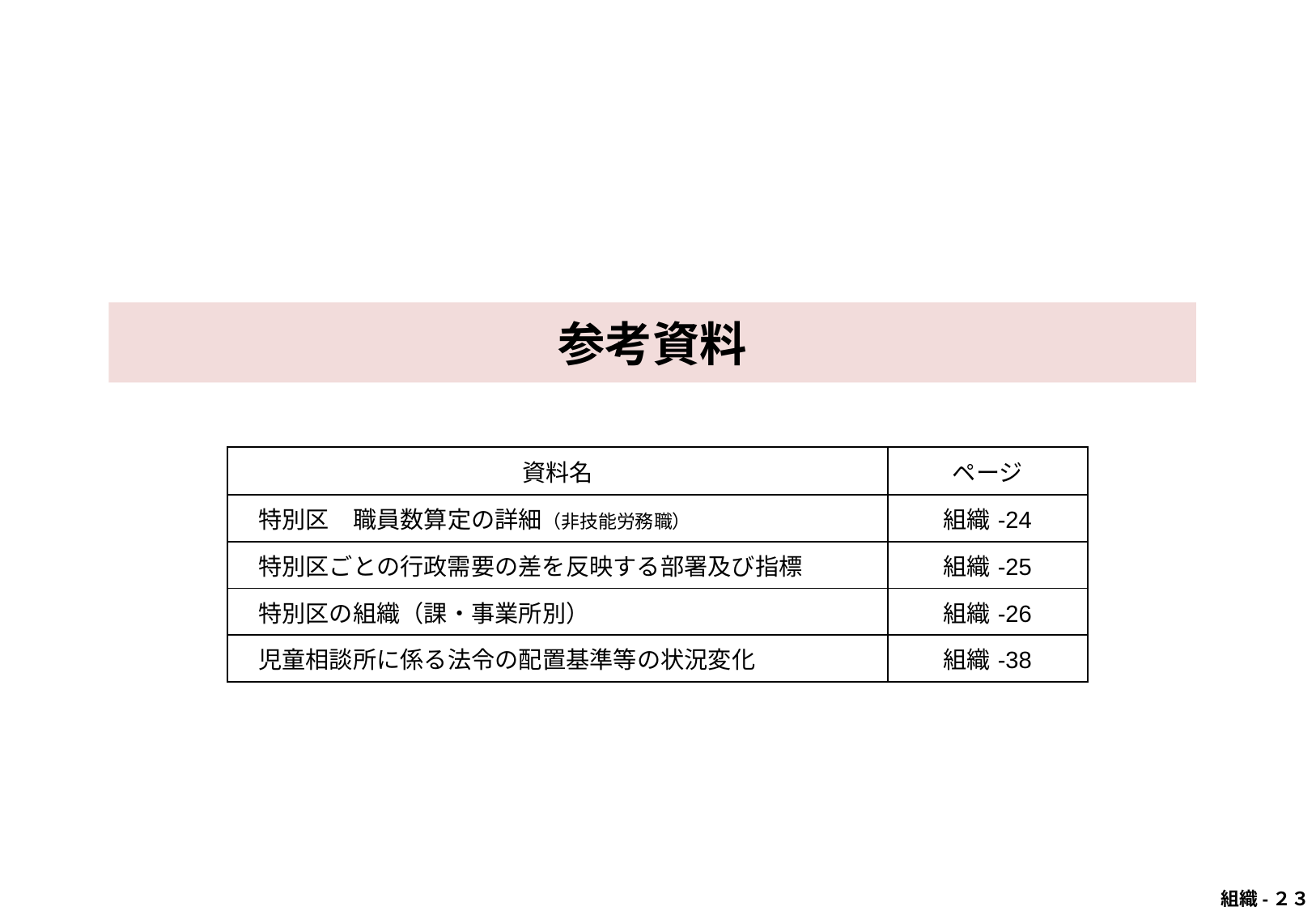

# 参考資料
| 資料名 | ページ |
| --- | --- |
| 特別区　職員数算定の詳細（非技能労務職） | 組織-24 |
| 特別区ごとの行政需要の差を反映する部署及び指標 | 組織-25 |
| 特別区の組織（課・事業所別） | 組織-26 |
| 児童相談所に係る法令の配置基準等の状況変化 | 組織-38 |
 組織-２３